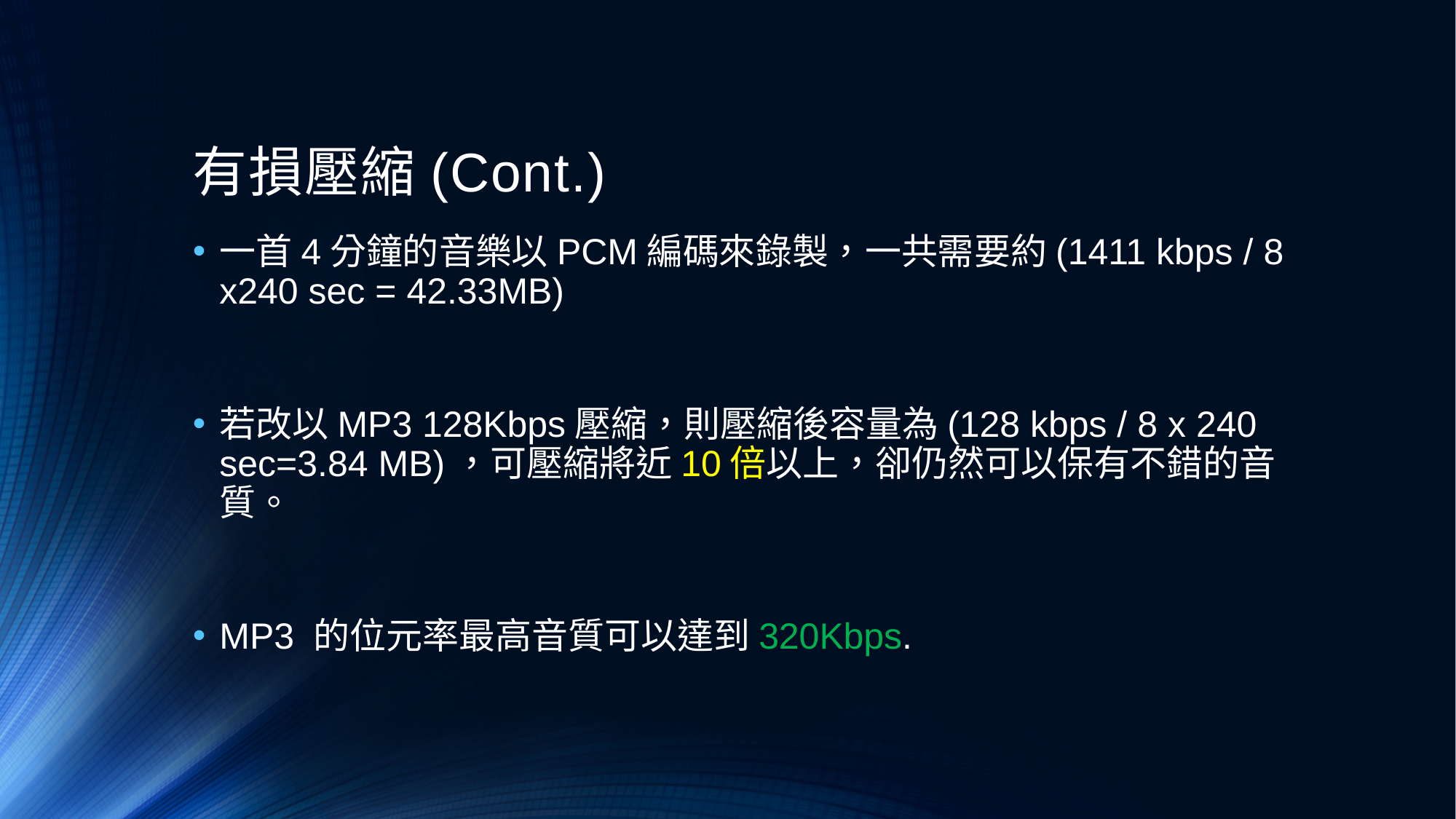

# 有損壓縮(Cont.)
一首4分鐘的音樂以PCM編碼來錄製，一共需要約(1411 kbps / 8 x240 sec = 42.33MB)

若改以MP3 128Kbps壓縮，則壓縮後容量為(128 kbps / 8 x 240 sec=3.84 MB)，可壓縮將近10倍以上，卻仍然可以保有不錯的音質。

MP3 的位元率最高音質可以達到320Kbps.